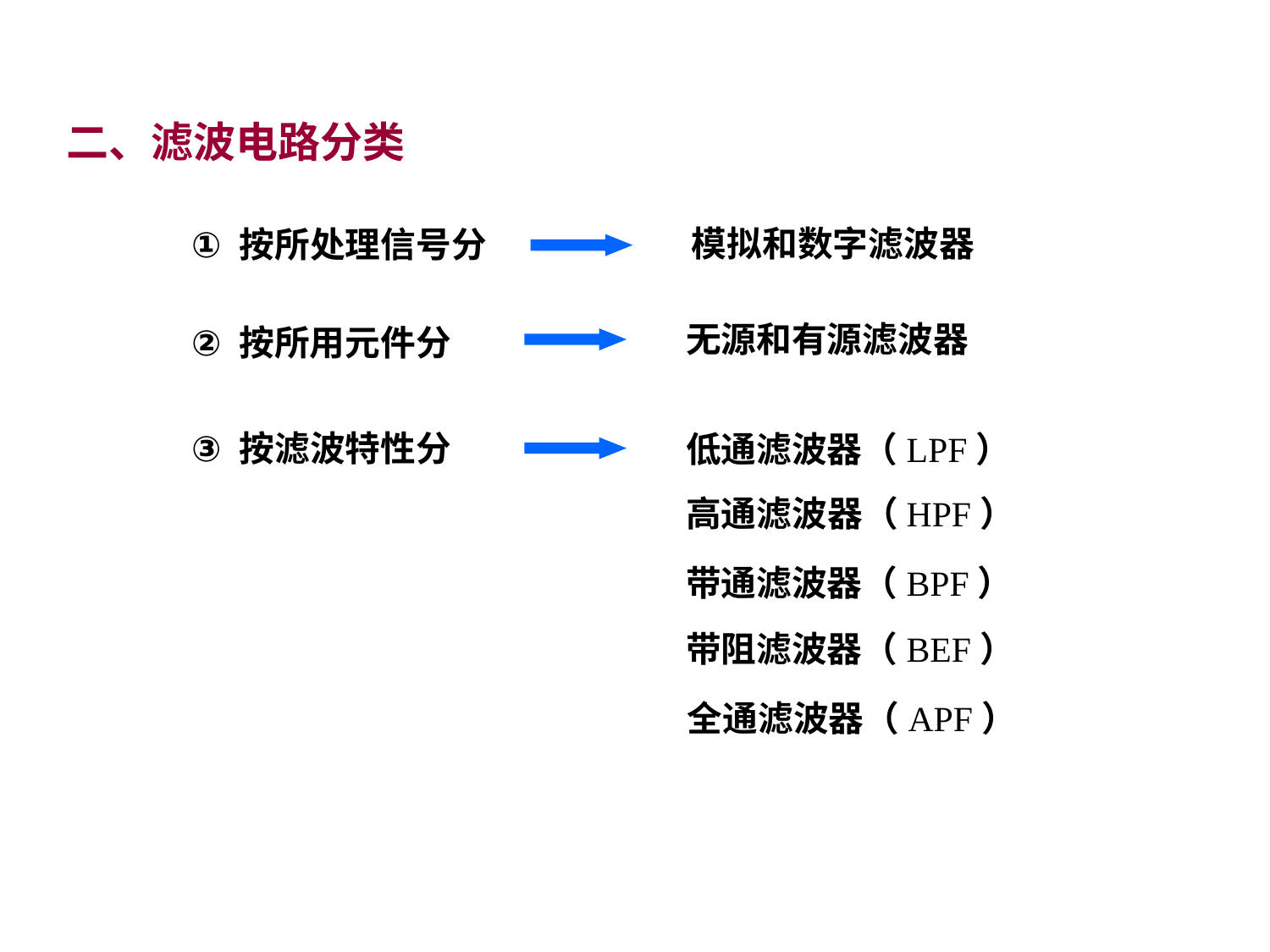

二、滤波电路分类
模拟和数字滤波器
按所处理信号分

无源和有源滤波器
按所用元件分

按滤波特性分
低通滤波器（LPF）

高通滤波器（HPF）
带通滤波器（BPF）
带阻滤波器（BEF）
全通滤波器（APF）